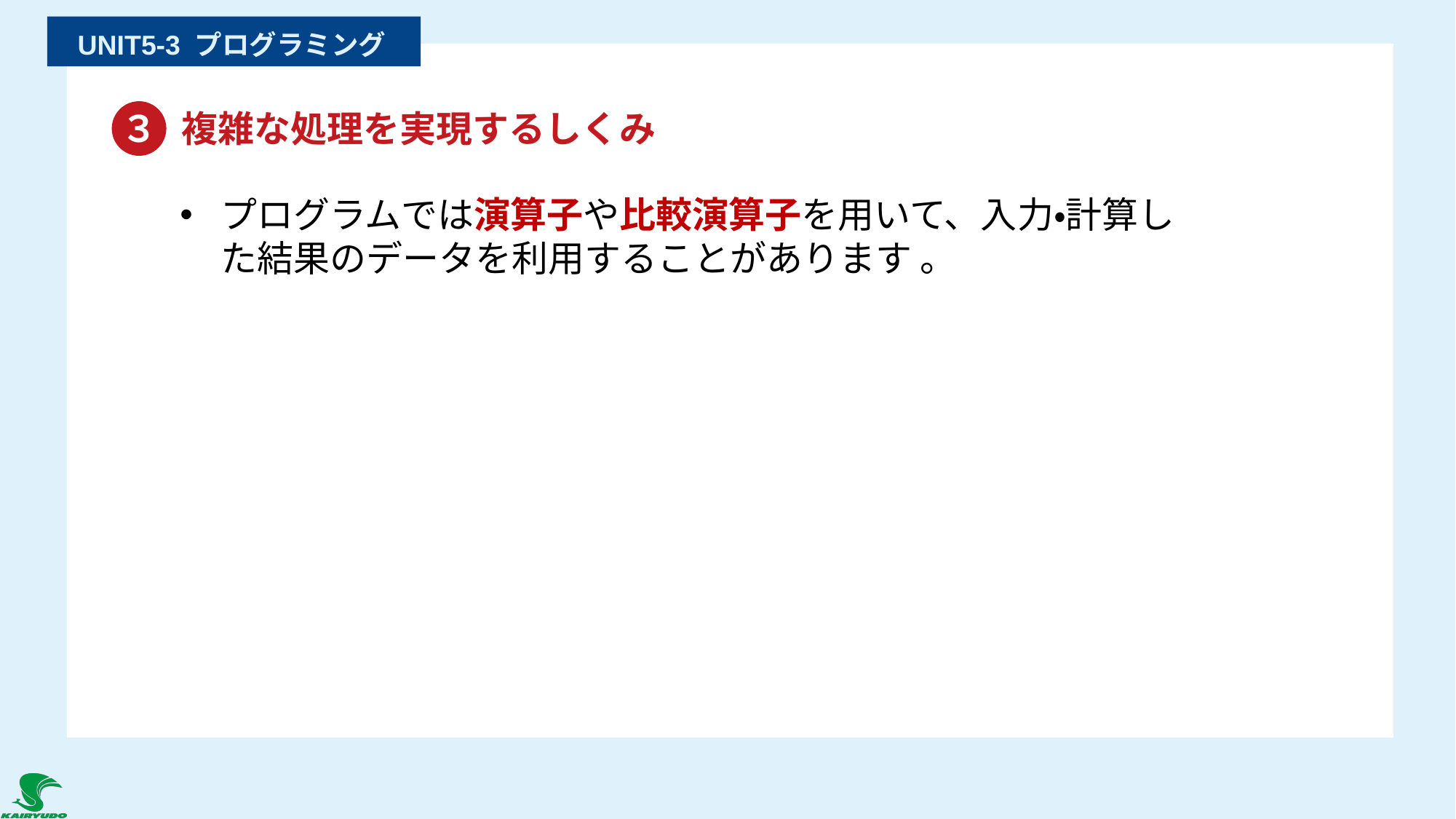

複雑な処理を実現するしくみ
３
プログラムでは演算子や比較演算子を用いて、入力・計算した結果のデータを利用することがあります 。